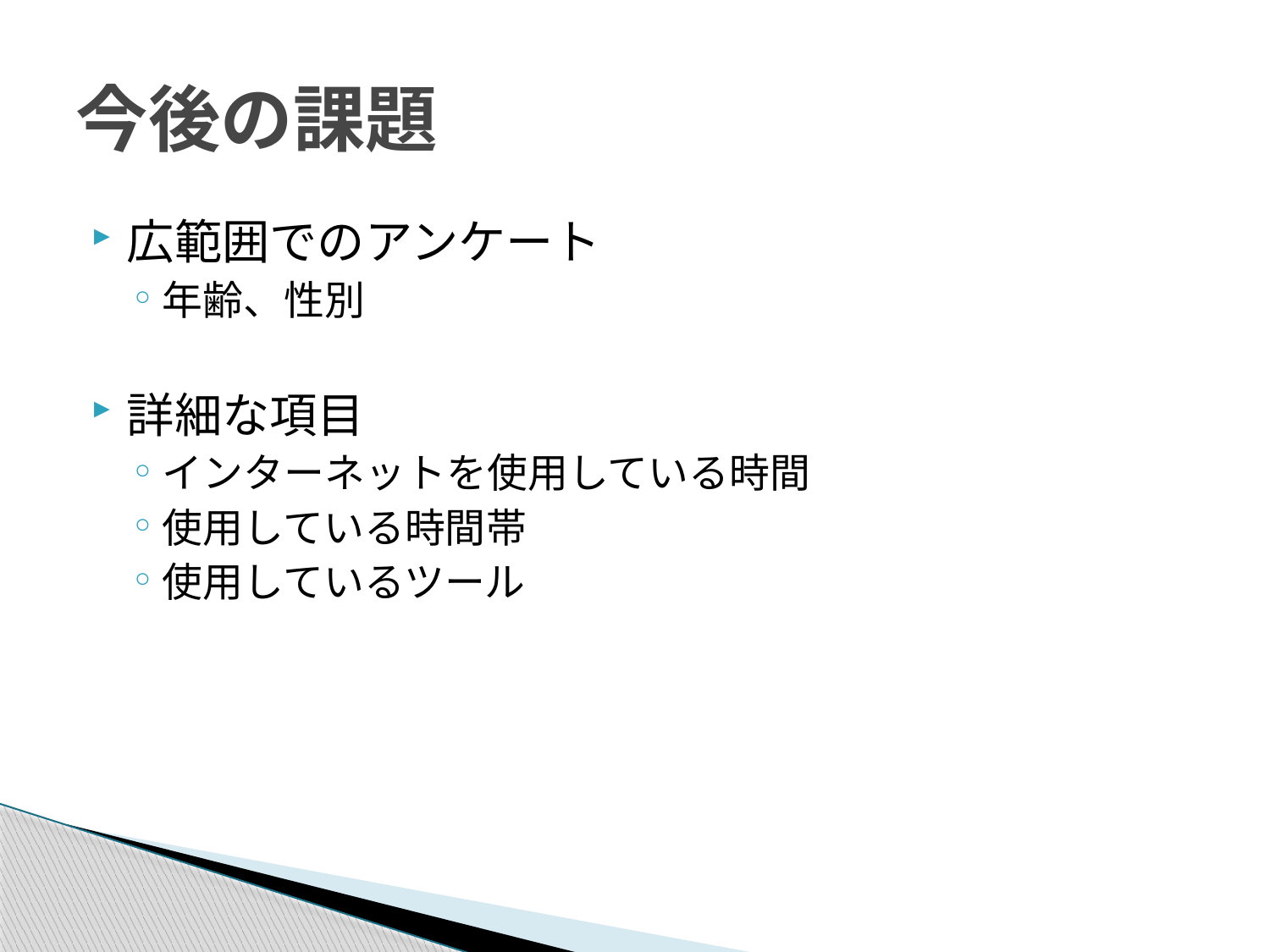

# 今後の課題
広範囲でのアンケート
年齢、性別

詳細な項目
インターネットを使用している時間
使用している時間帯
使用しているツール